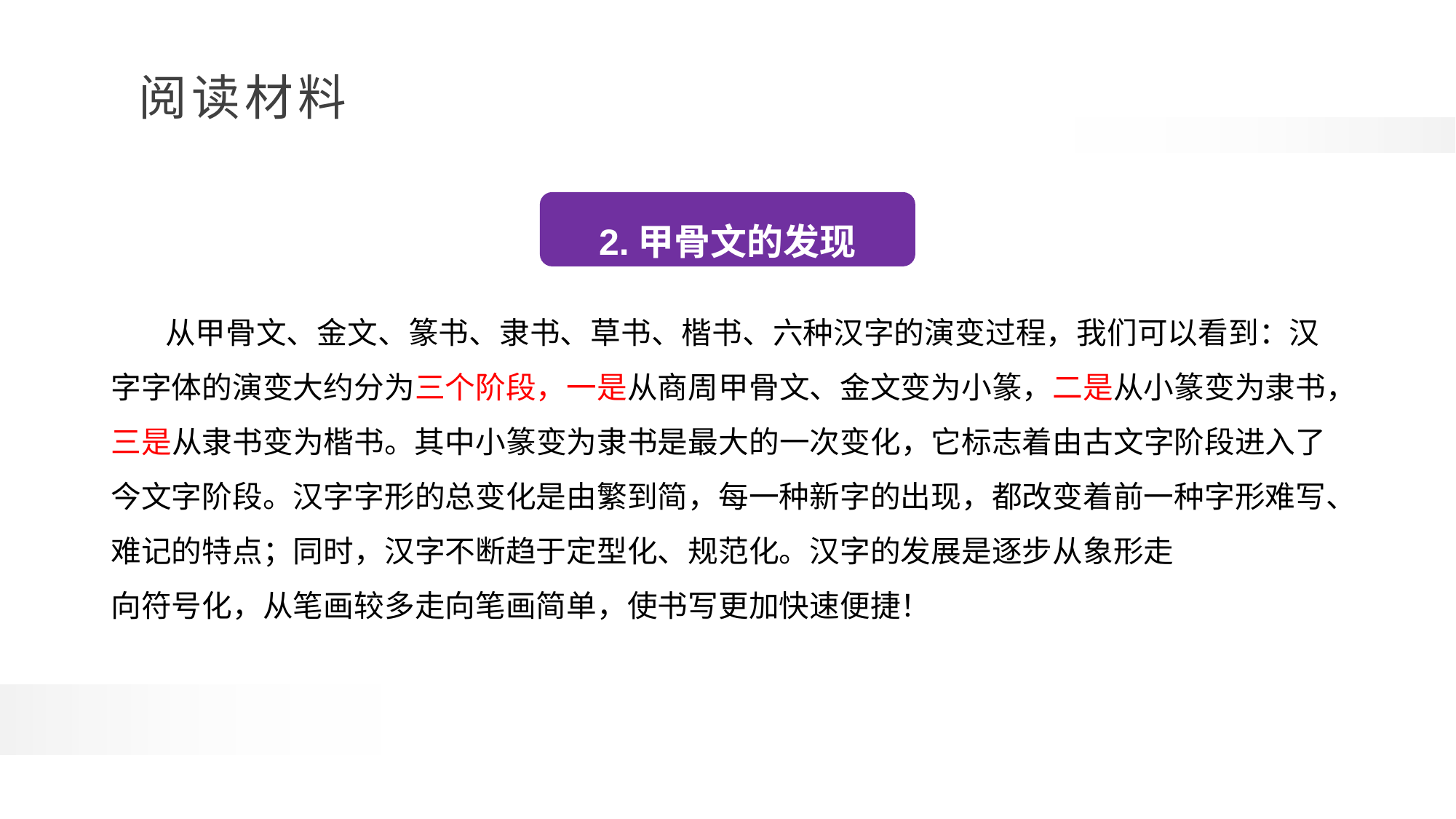

2.甲骨文的发现
       从甲骨文、金文、篆书、隶书、草书、楷书、六种汉字的演变过程，我们可以看到：汉字字体的演变大约分为三个阶段，一是从商周甲骨文、金文变为小篆，二是从小篆变为隶书，三是从隶书变为楷书。其中小篆变为隶书是最大的一次变化，它标志着由古文字阶段进入了今文字阶段。汉字字形的总变化是由繁到简，每一种新字的出现，都改变着前一种字形难写、难记的特点；同时，汉字不断趋于定型化、规范化。汉字的发展是逐步从象形走
向符号化，从笔画较多走向笔画简单，使书写更加快速便捷！